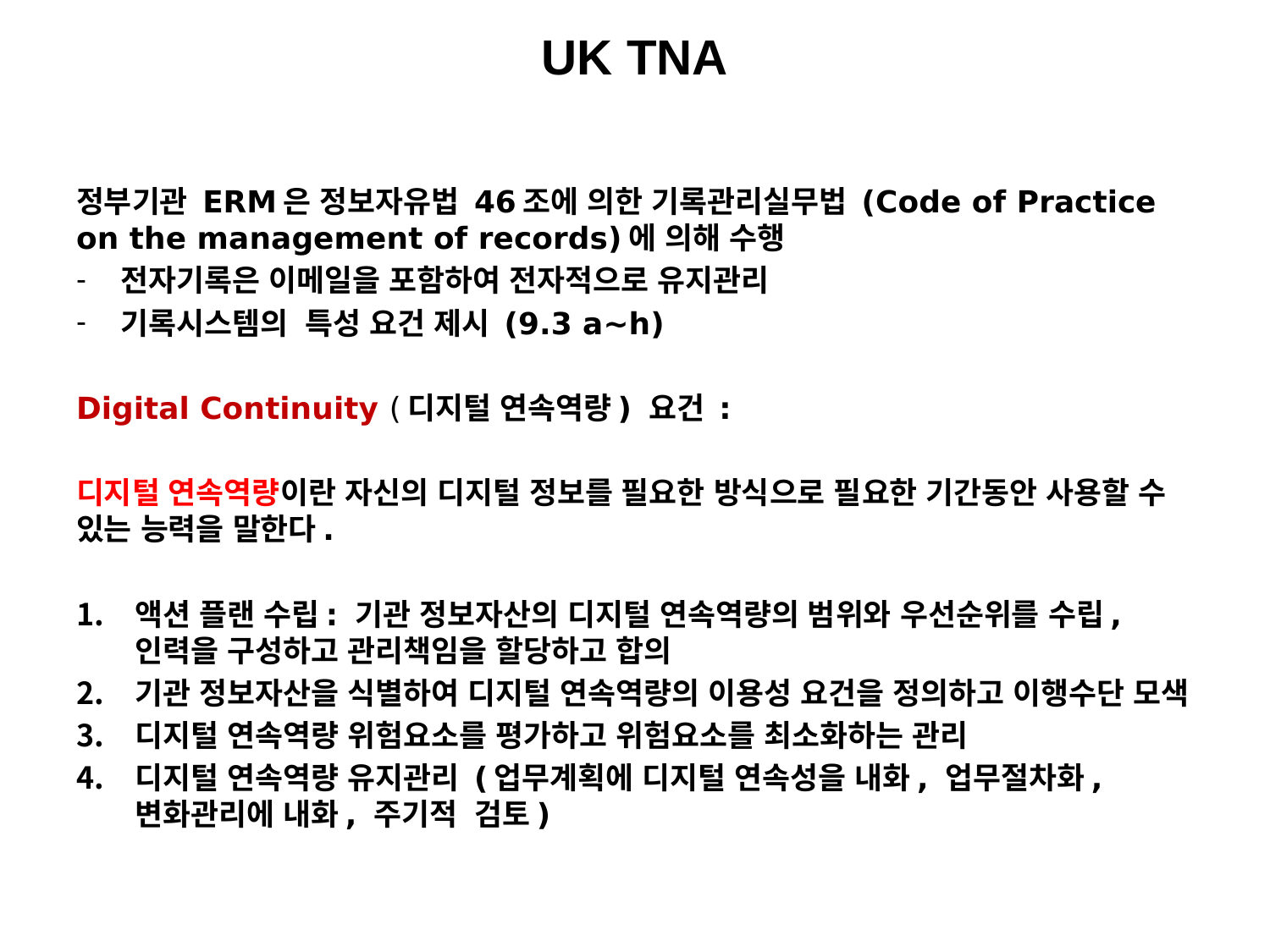

# UK TNA
정부기관 ERM은 정보자유법 46조에 의한 기록관리실무법 (Code of Practice on the management of records)에 의해 수행
전자기록은 이메일을 포함하여 전자적으로 유지관리
기록시스템의  특성 요건 제시 (9.3 a~h)

Digital Continuity (디지털 연속역량) 요건 :

디지털 연속역량이란 자신의 디지털 정보를 필요한 방식으로 필요한 기간동안 사용할 수 있는 능력을 말한다.

액션 플랜 수립: 기관 정보자산의 디지털 연속역량의 범위와 우선순위를 수립, 인력을 구성하고 관리책임을 할당하고 합의
기관 정보자산을 식별하여 디지털 연속역량의 이용성 요건을 정의하고 이행수단 모색
디지털 연속역량 위험요소를 평가하고 위험요소를 최소화하는 관리
디지털 연속역량 유지관리 (업무계획에 디지털 연속성을 내화, 업무절차화, 변화관리에 내화, 주기적  검토)